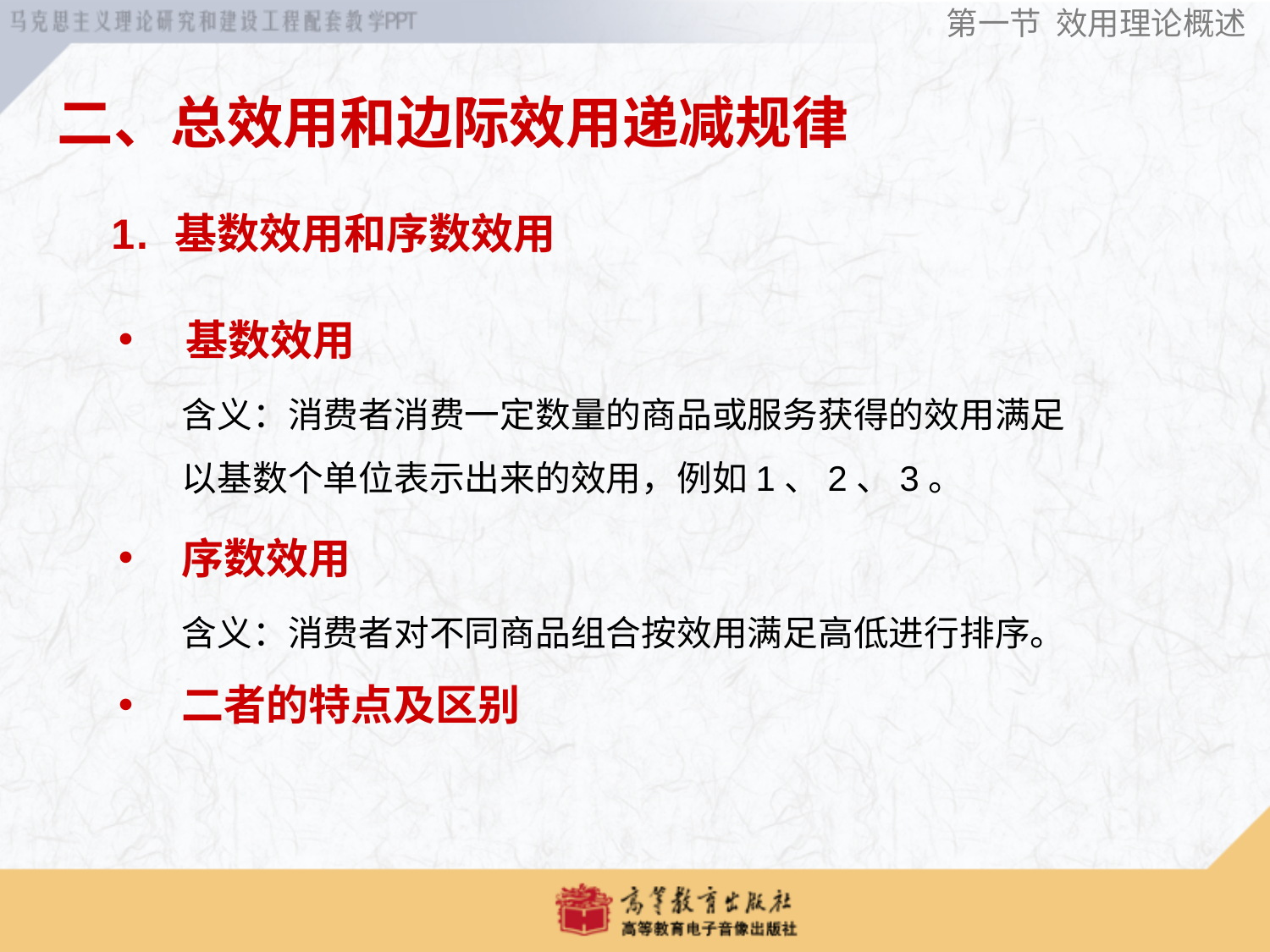

第一节  效用理论概述
二、总效用和边际效用递减规律
基数效用和序数效用
 基数效用
含义：消费者消费一定数量的商品或服务获得的效用满足以基数个单位表示出来的效用，例如1、2、3。
序数效用
含义：消费者对不同商品组合按效用满足高低进行排序。
二者的特点及区别